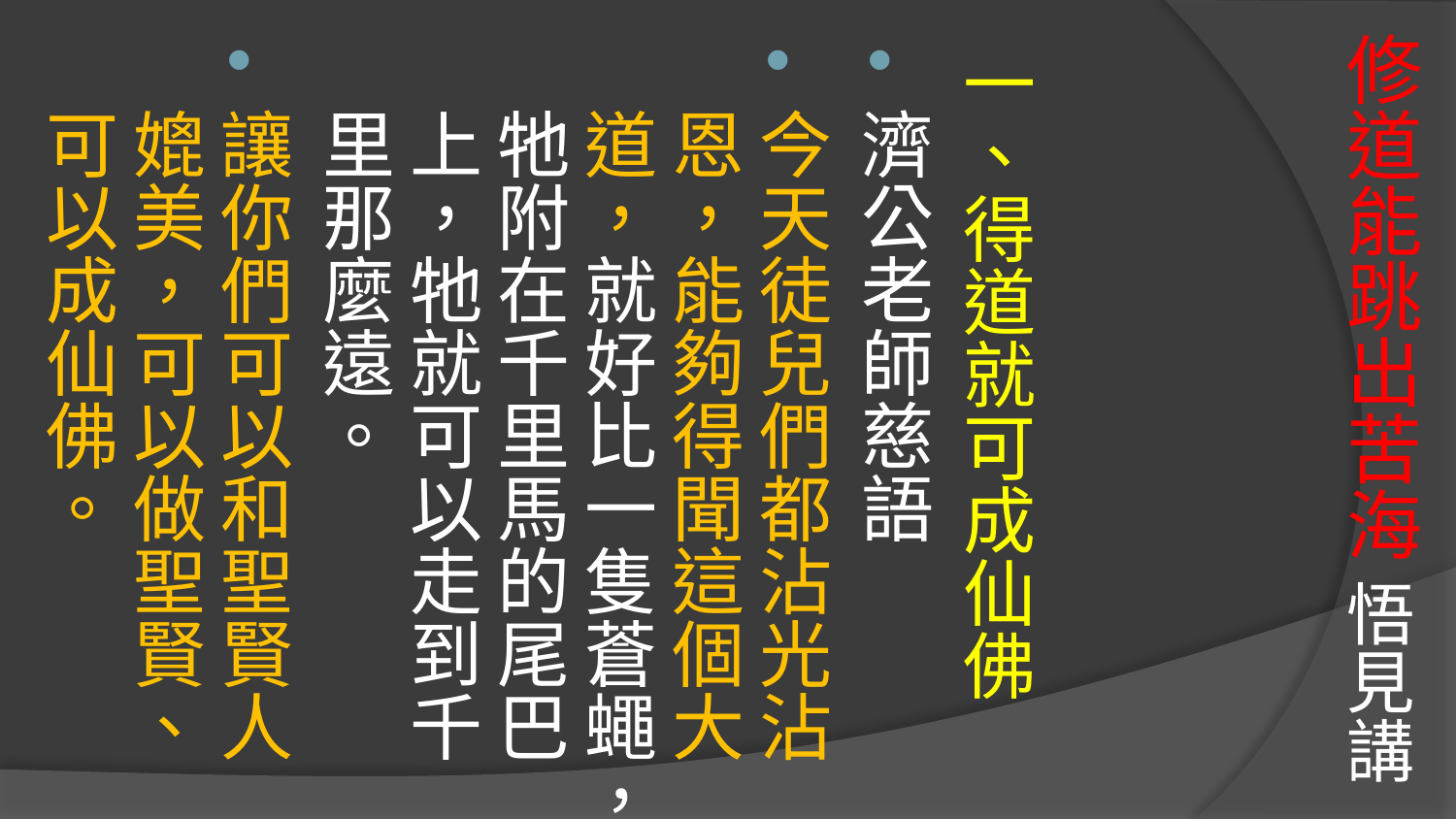

# 修道能跳出苦海 悟見講
一、得道就可成仙佛
濟公老師慈語
今天徒兒們都沾光沾恩，能夠得聞這個大道，就好比一隻蒼蠅，牠附在千里馬的尾巴上，牠就可以走到千里那麼遠。
讓你們可以和聖賢人 媲美，可以做聖賢、可以成仙佛。